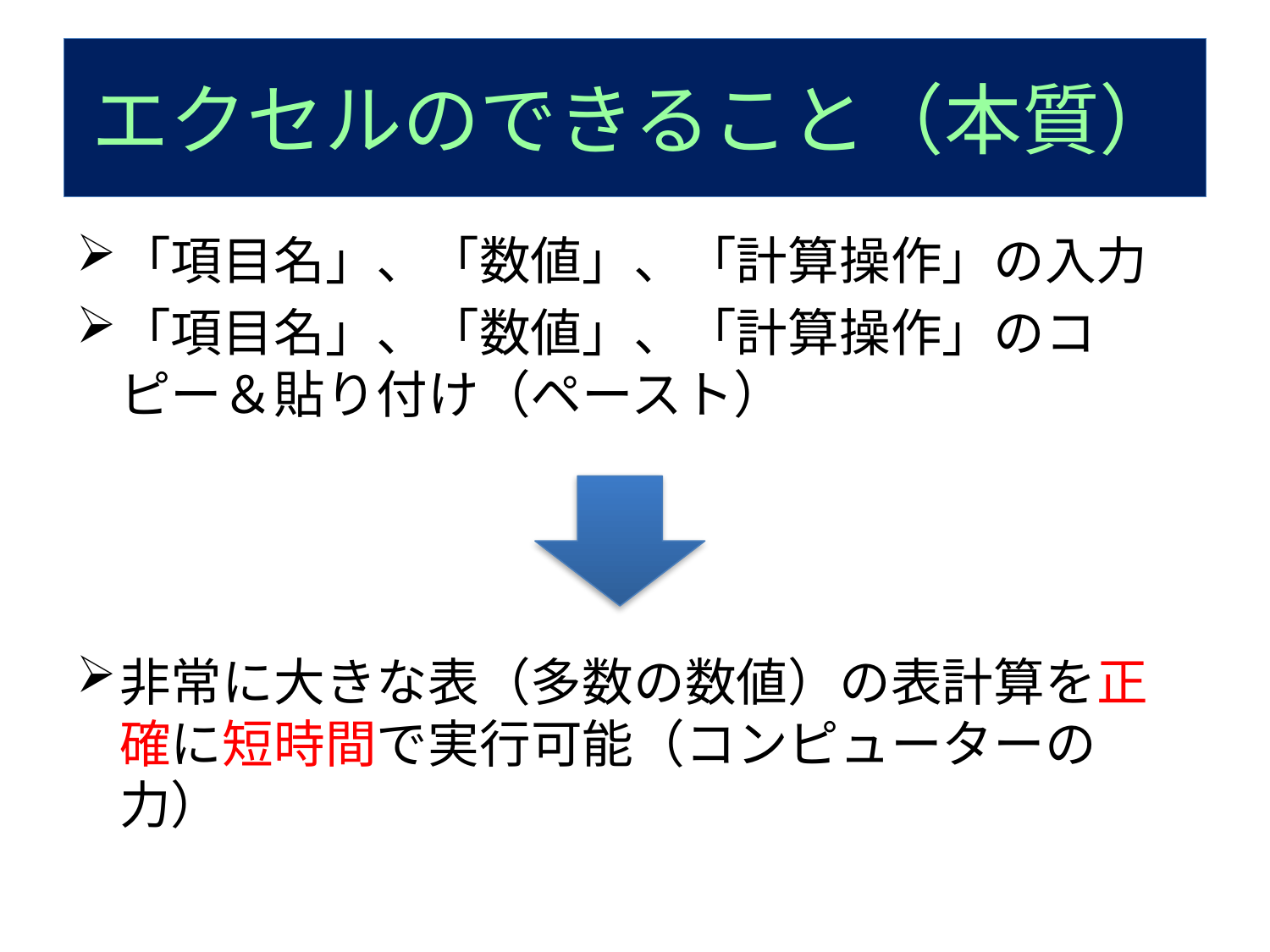

# エクセルのできること（本質）
「項目名」、「数値」、「計算操作」の入力
「項目名」、「数値」、「計算操作」のコピー＆貼り付け（ペースト）

非常に大きな表（多数の数値）の表計算を正確に短時間で実行可能（コンピューターの力）